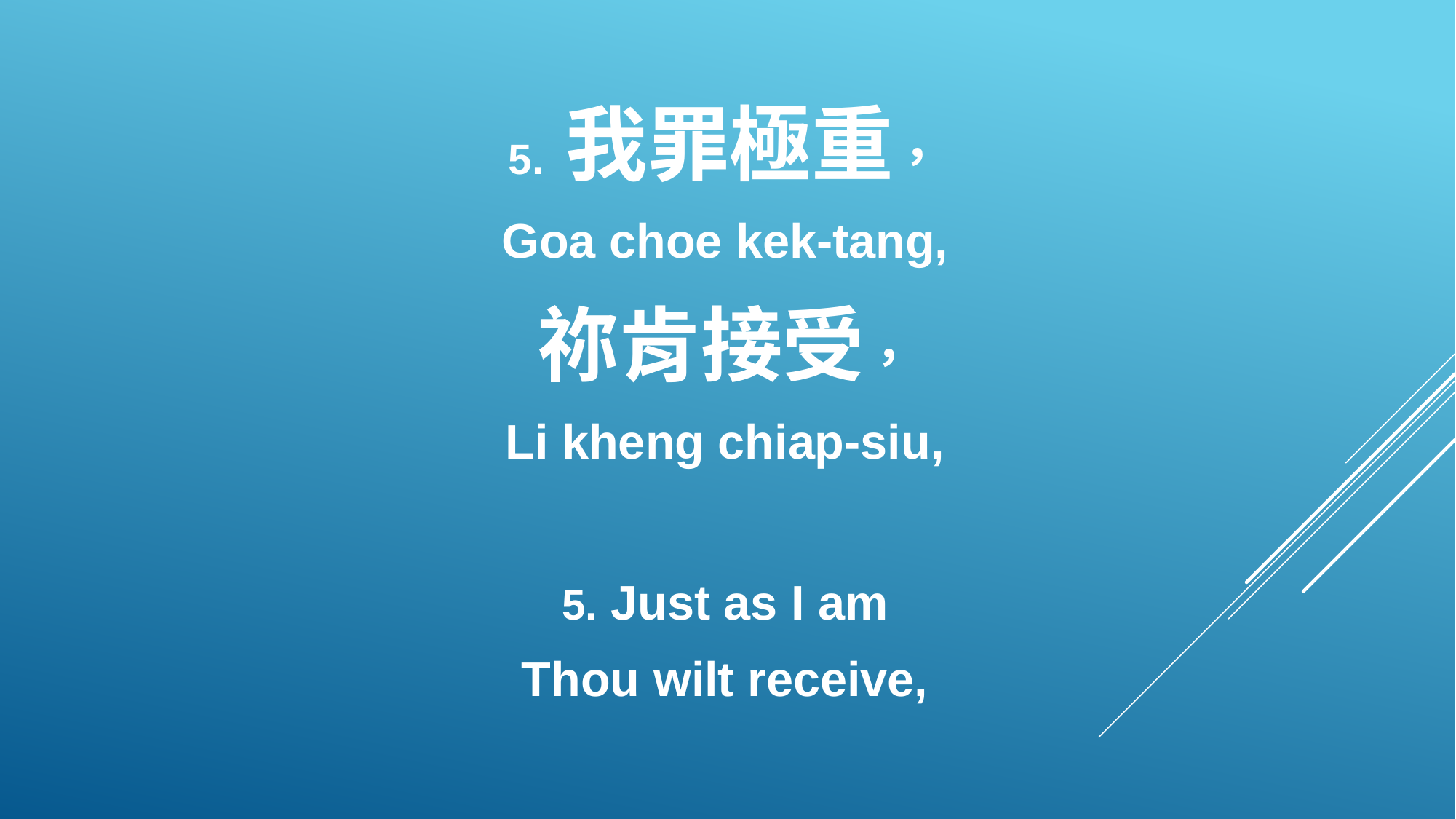

5. 我罪極重，
Goa choe kek-tang,
祢肯接受，
Li kheng chiap-siu,

5. Just as I am
Thou wilt receive,